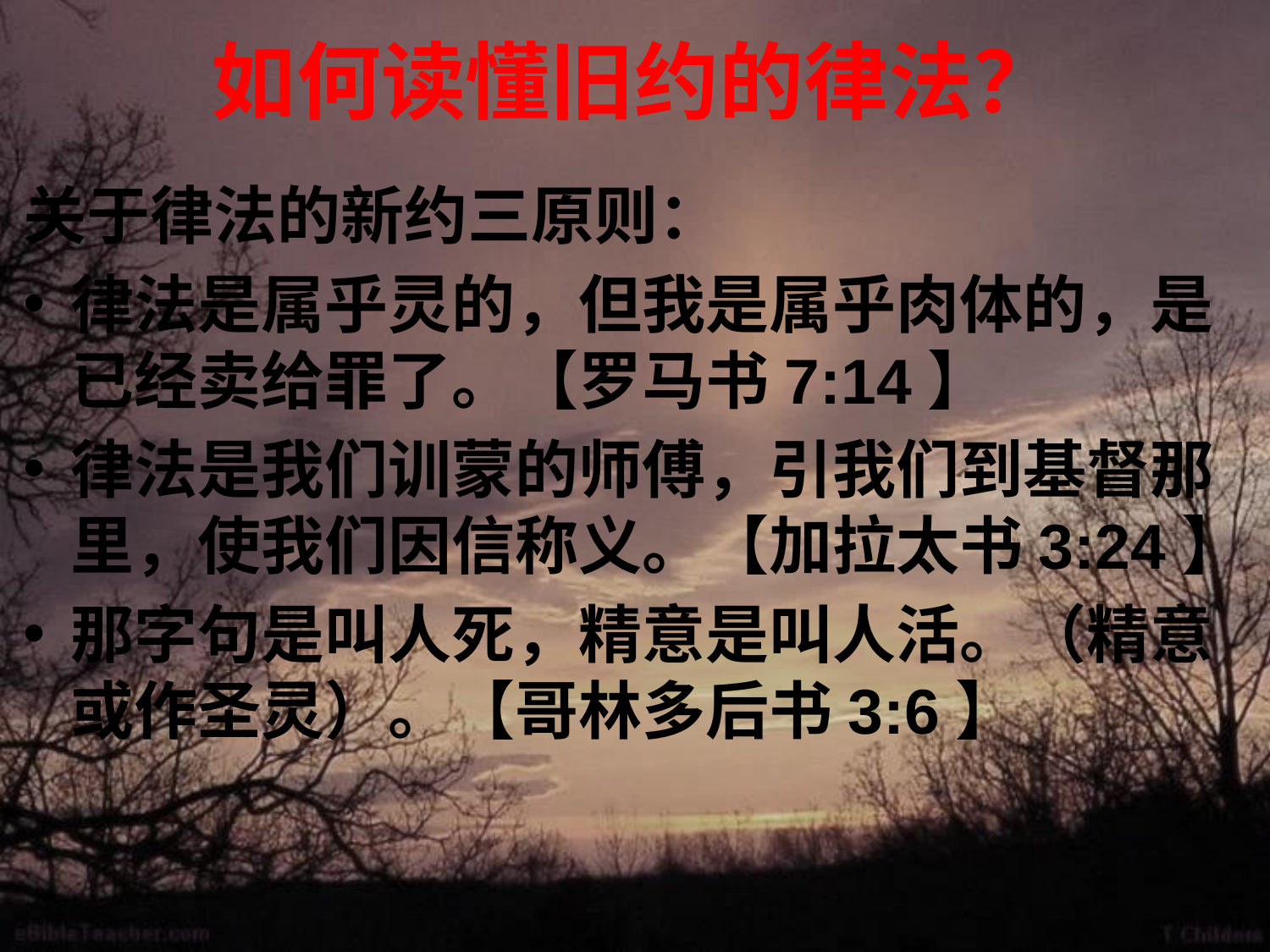

# 如何读懂旧约的律法？
关于律法的新约三原则：
律法是属乎灵的，但我是属乎肉体的，是已经卖给罪了。【罗马书7:14】
律法是我们训蒙的师傅，引我们到基督那里，使我们因信称义。【加拉太书3:24】
那字句是叫人死，精意是叫人活。（精意或作圣灵）。【哥林多后书3:6】